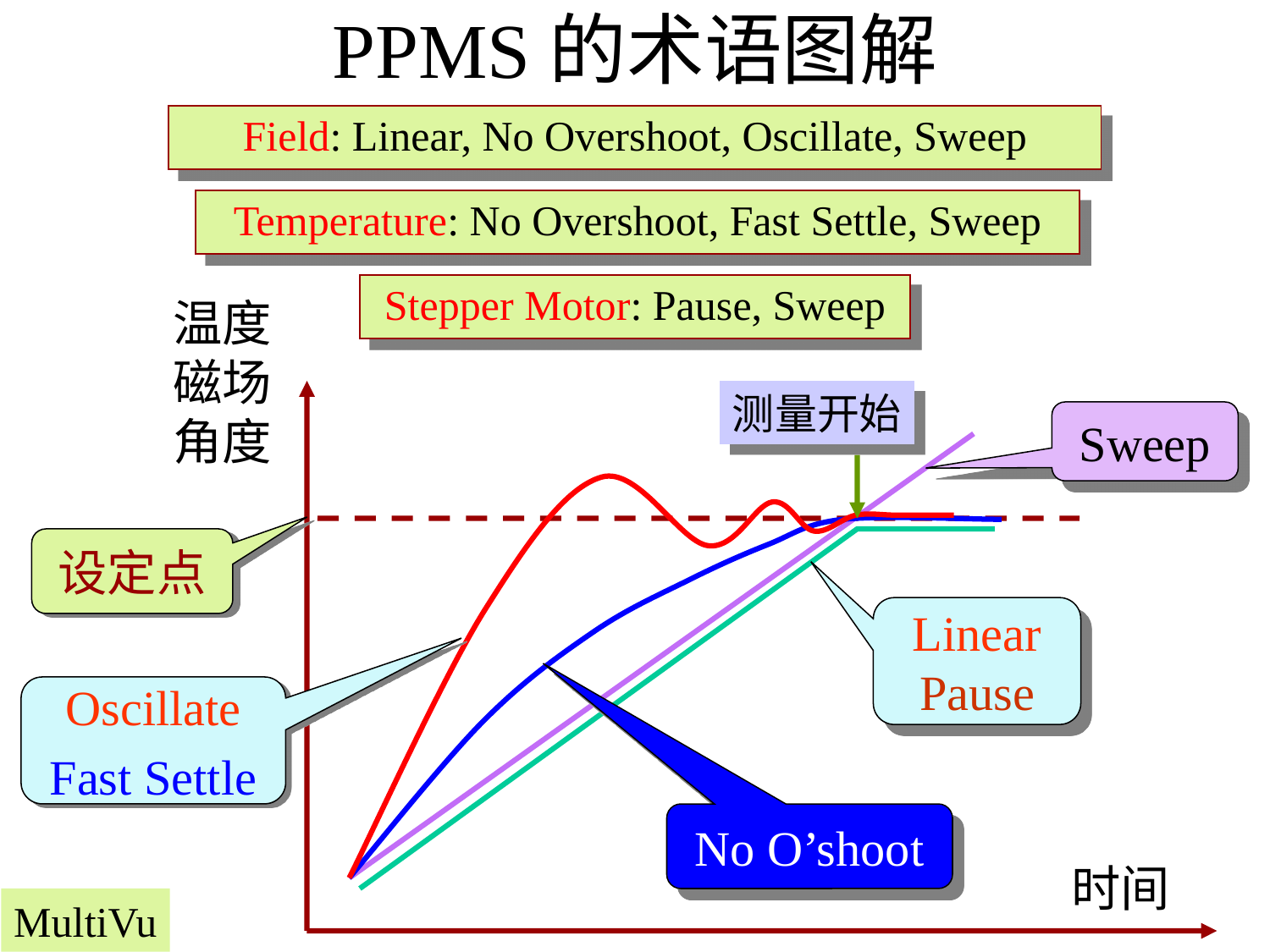

# PPMS的术语图解
Field: Linear, No Overshoot, Oscillate, Sweep
Temperature: No Overshoot, Fast Settle, Sweep
Stepper Motor: Pause, Sweep
温度
磁场
角度

测量开始

Sweep

设定点

Linear
Pause
Oscillate
Fast Settle
No O’shoot
时间
MultiVu